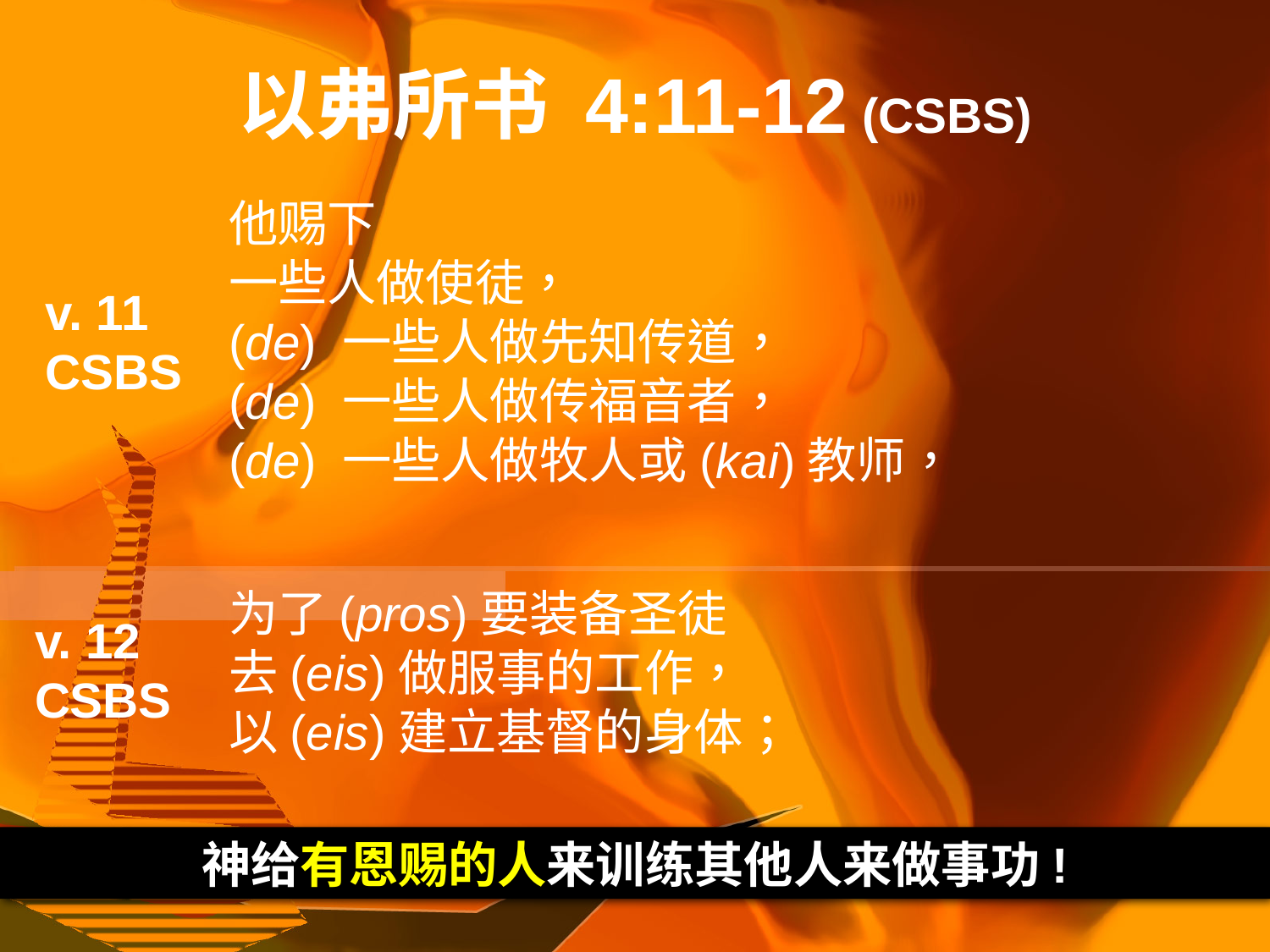

# 以弗所书 4:11-12 (CSBS)

他赐下
一些人做使徒，
(de) 一些人做先知传道，
(de) 一些人做传福音者，
(de) 一些人做牧人或(kai)教师，

v. 11
CSBS
为了(pros)要装备圣徒
去(eis)做服事的工作，
以(eis)建立基督的身体；
v. 12
CSBS
神给有恩赐的人来训练其他人来做事功!